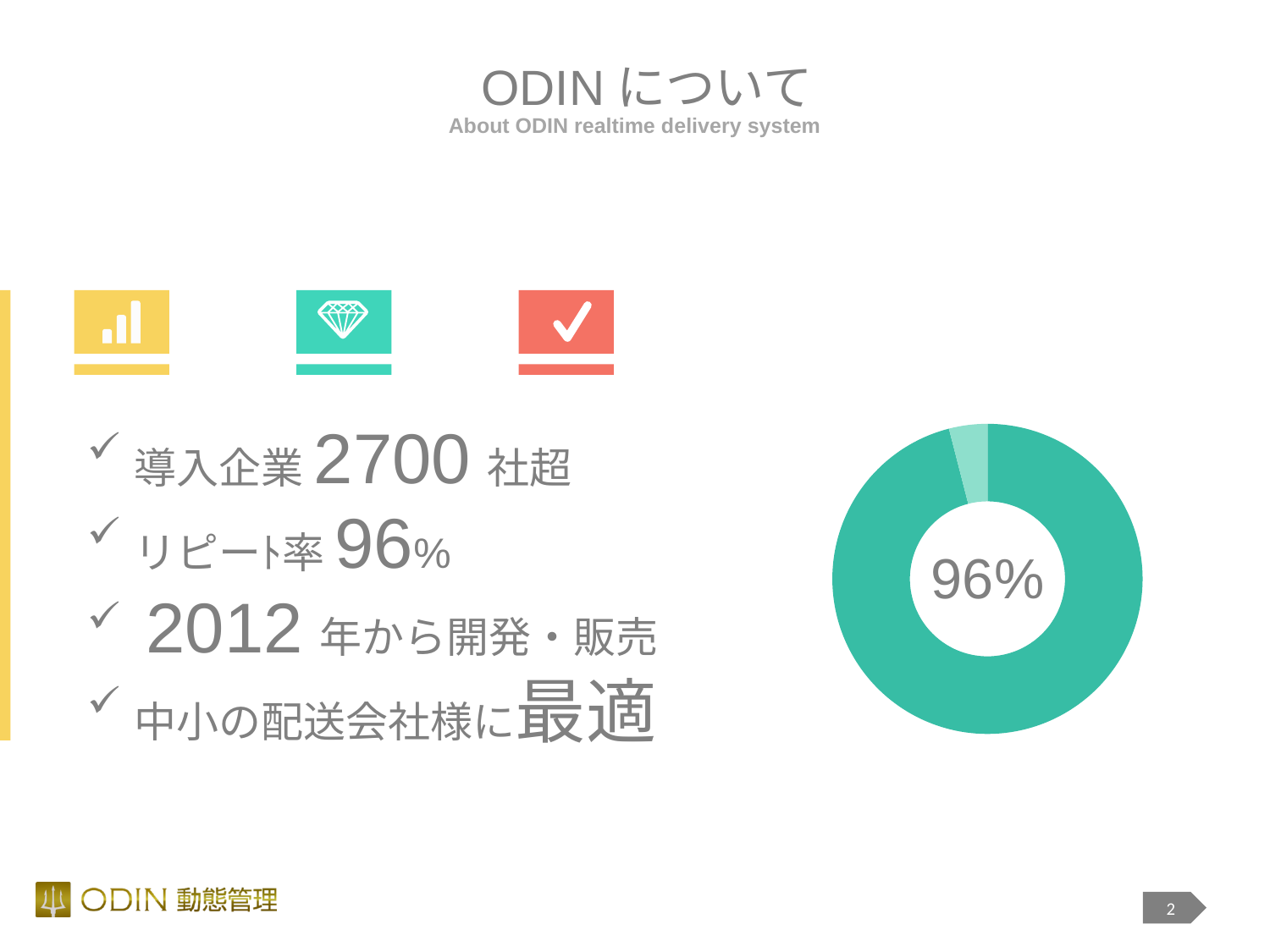

# ODINについて
About ODIN realtime delivery system

導入企業2700社超
リピーﾄ率96%
 2012年から開発・販売
中小の配送会社様に最適

### Chart

| Category | Column1 |
|---|---|
|  | 96.0 |
|  | 4.0 |